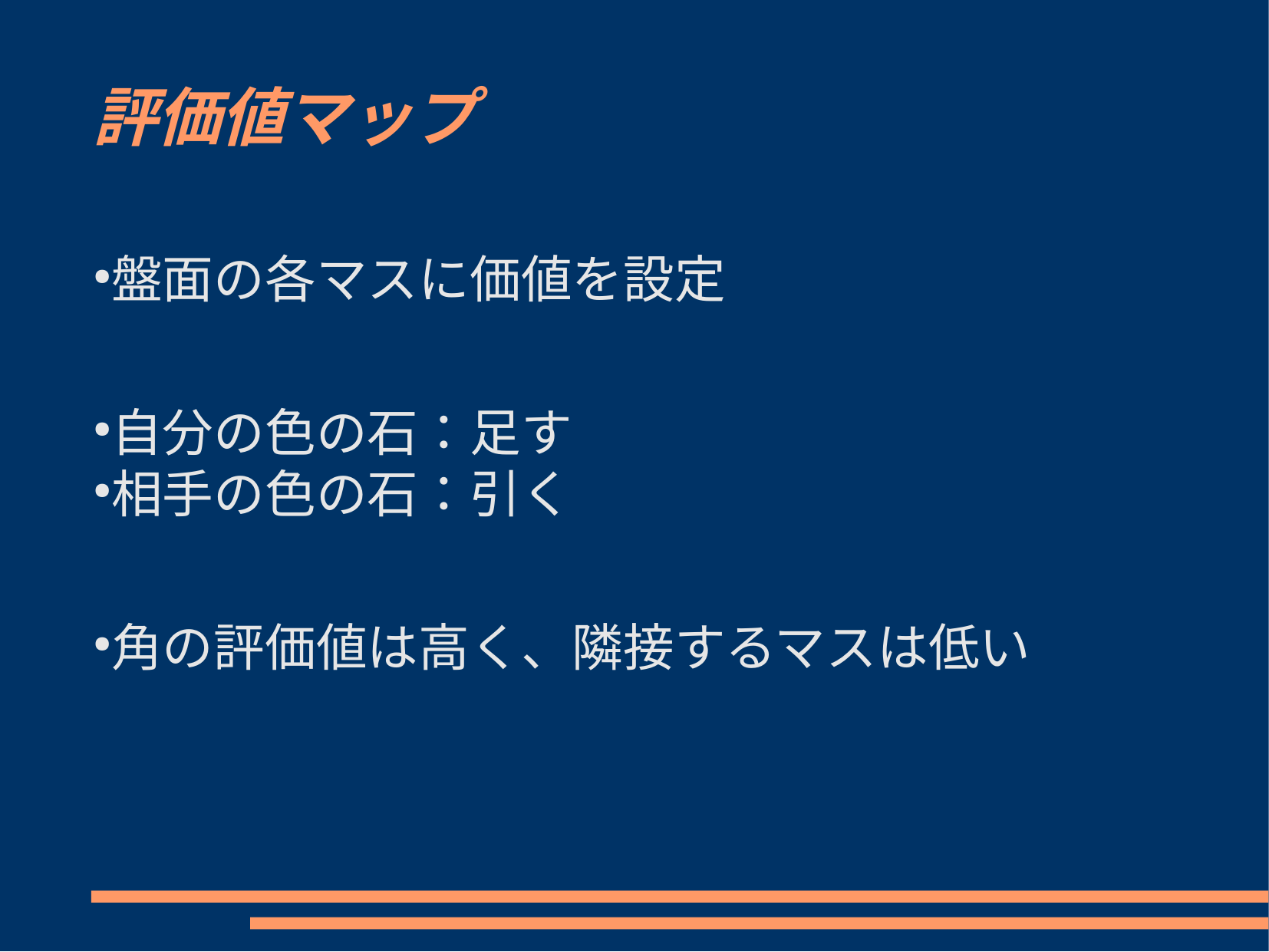

評価値マップ
盤面の各マスに価値を設定

自分の色の石：足す
相手の色の石：引く

角の評価値は高く、隣接するマスは低い